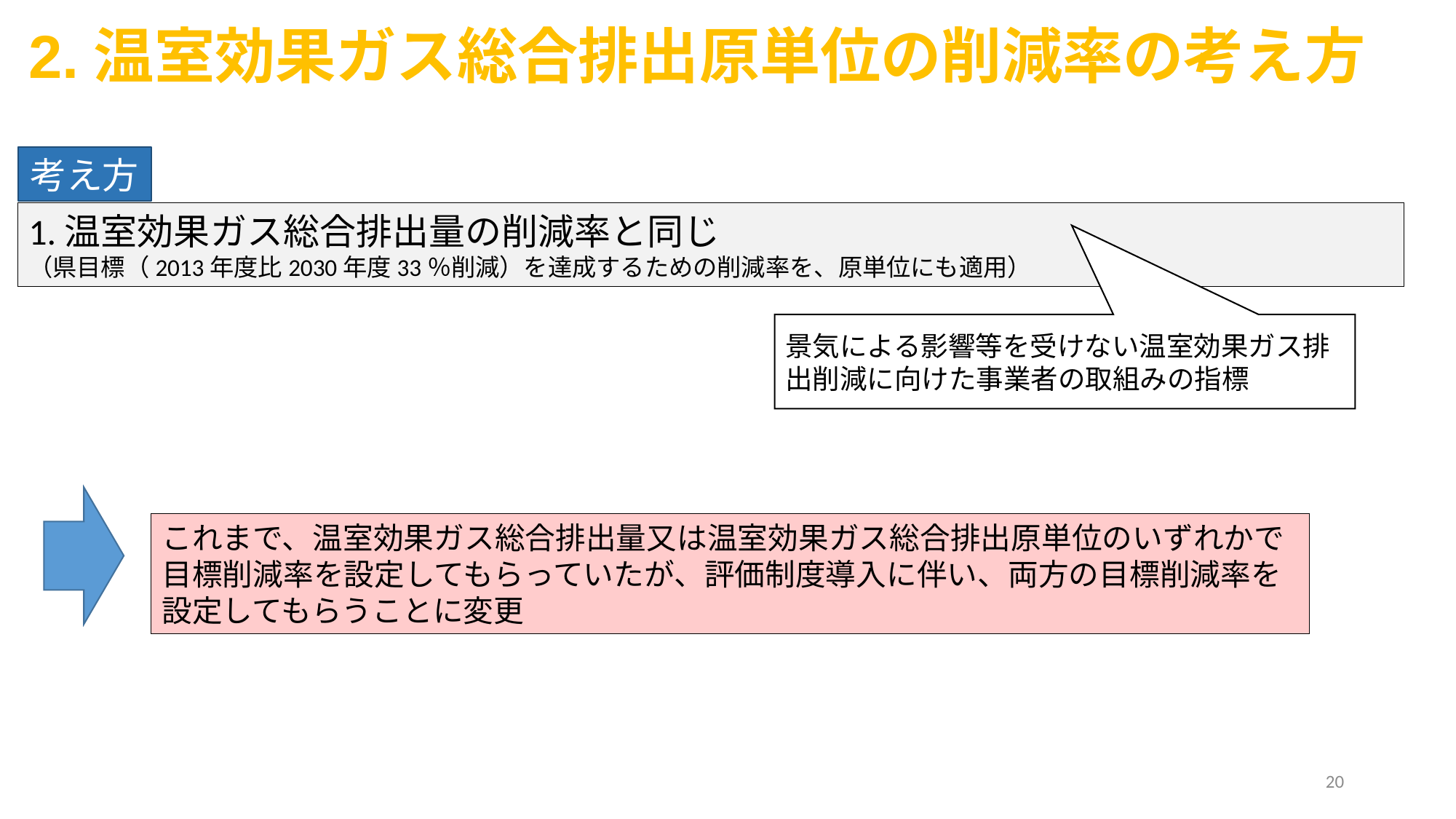

2.温室効果ガス総合排出原単位の削減率の考え方
考え方
1.温室効果ガス総合排出量の削減率と同じ
（県目標（2013年度比2030年度33％削減）を達成するための削減率を、原単位にも適用）
景気による影響等を受けない温室効果ガス排出削減に向けた事業者の取組みの指標

これまで、温室効果ガス総合排出量又は温室効果ガス総合排出原単位のいずれかで目標削減率を設定してもらっていたが、評価制度導入に伴い、両方の目標削減率を設定してもらうことに変更
20